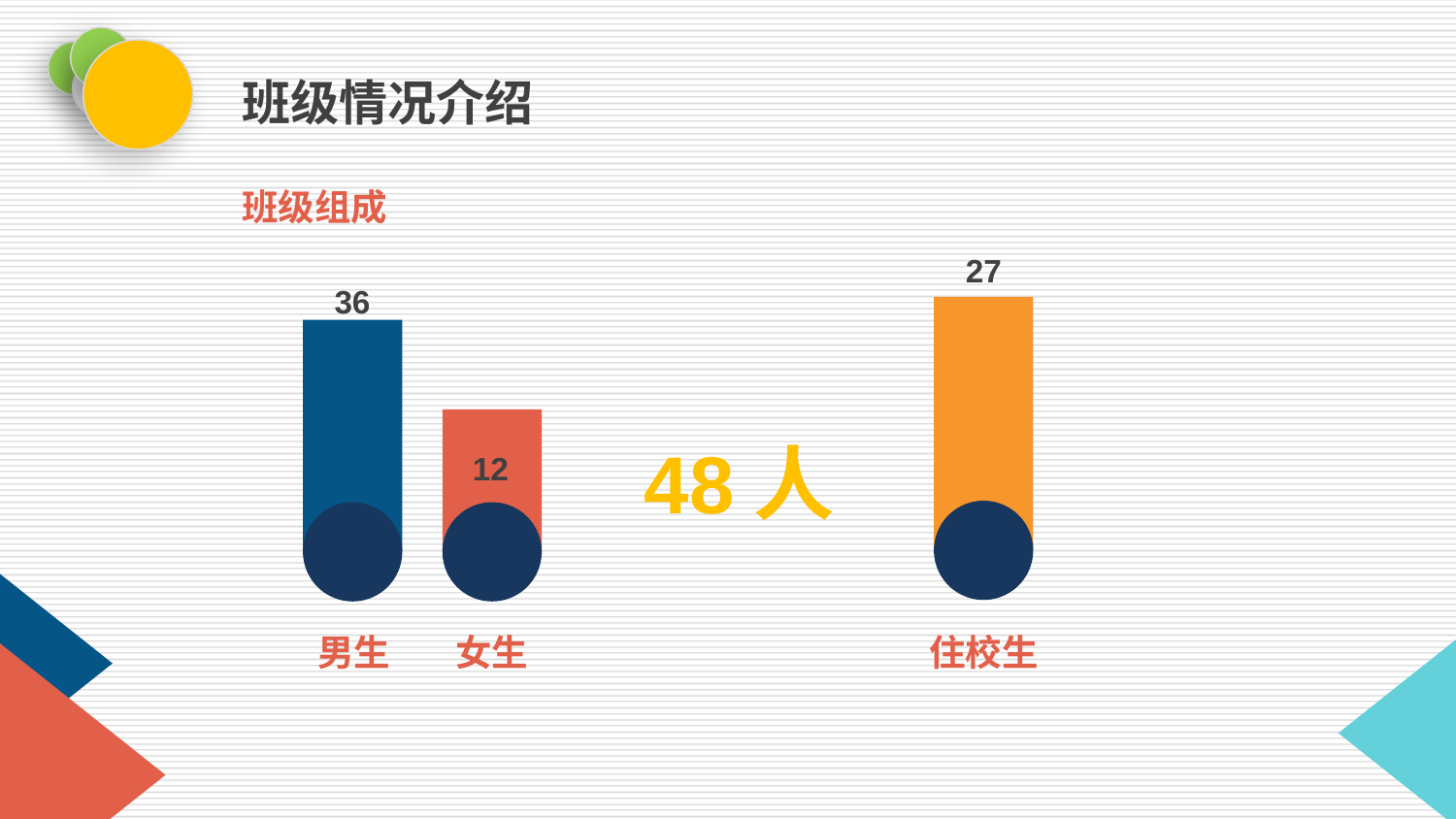

班级情况介绍
班级组成
27
36

48人
12

男生
女生
住校生